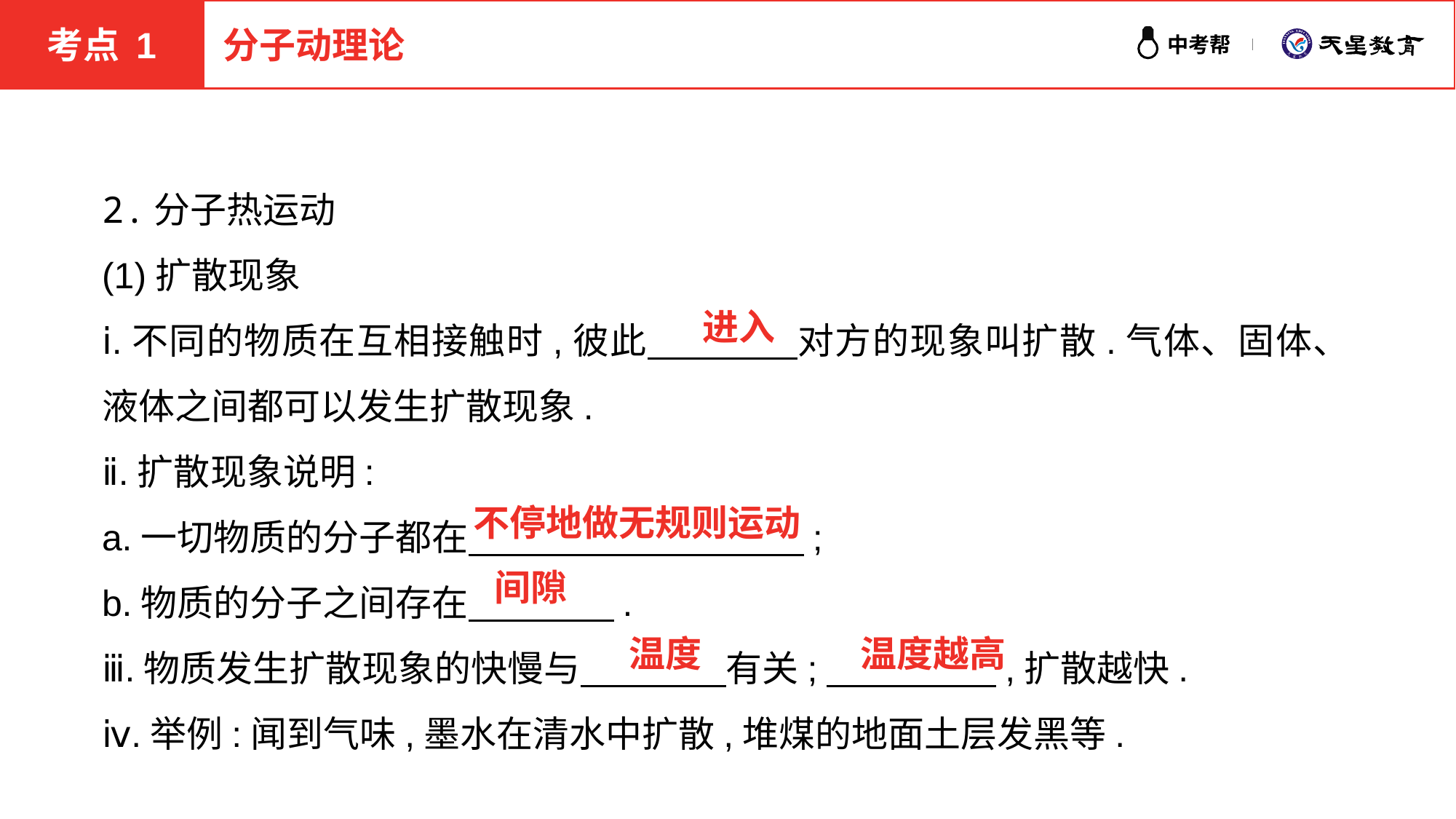

考点 1
分子动理论
2.分子热运动
(1)扩散现象
ⅰ.不同的物质在互相接触时,彼此　　　　对方的现象叫扩散.气体、固体、液体之间都可以发生扩散现象.
ⅱ.扩散现象说明:
a.一切物质的分子都在　 　　　　　　　　;
b.物质的分子之间存在　　　　.
ⅲ.物质发生扩散现象的快慢与　　　　有关;　   　　　,扩散越快.
ⅳ.举例:闻到气味,墨水在清水中扩散,堆煤的地面土层发黑等.
进入
不停地做无规则运动
间隙
温度
温度越高